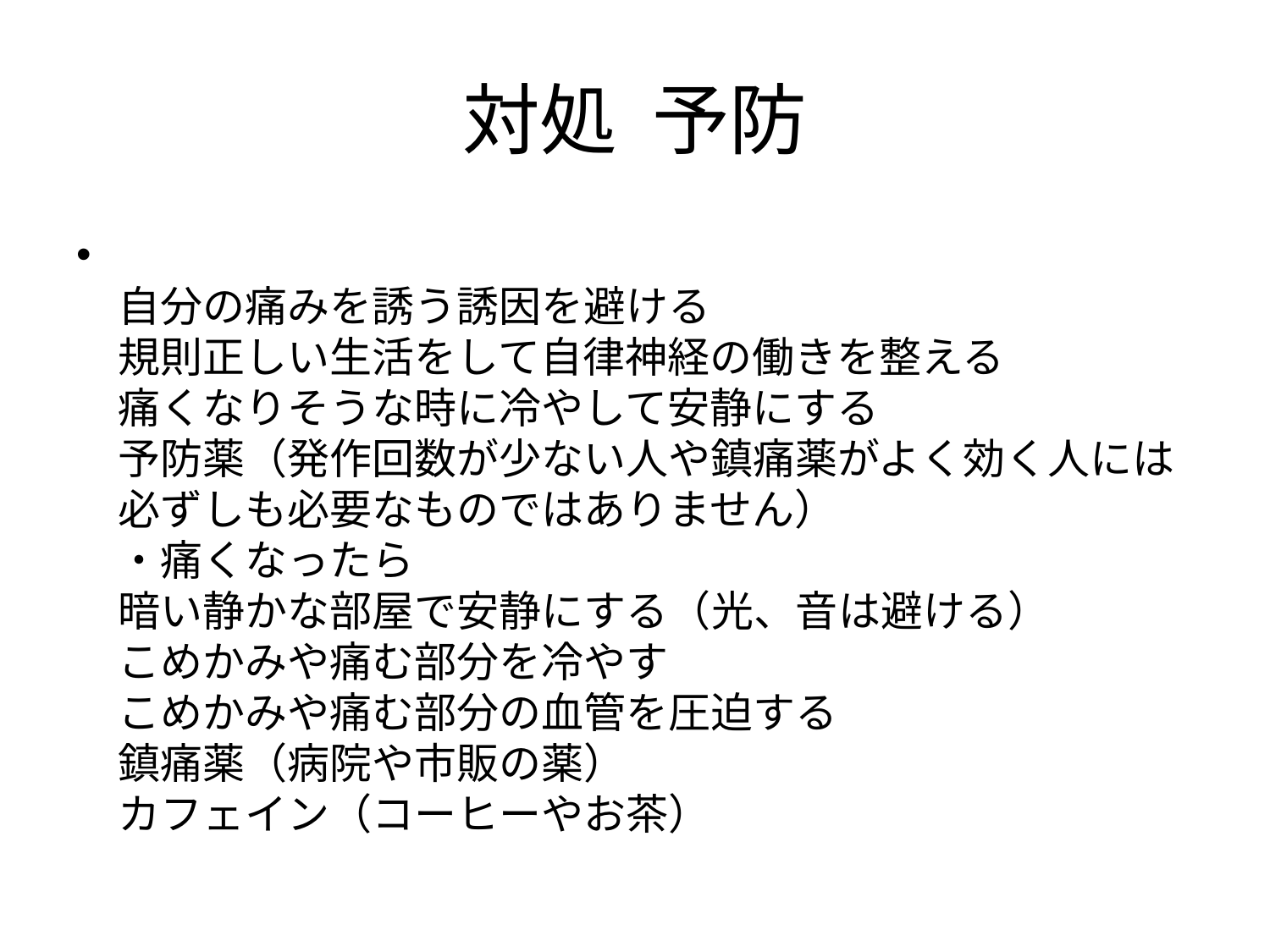

# 対処  予防
自分の痛みを誘う誘因を避ける
規則正しい生活をして自律神経の働きを整える
痛くなりそうな時に冷やして安静にする
予防薬（発作回数が少ない人や鎮痛薬がよく効く人には必ずしも必要なものではありません）
・痛くなったら
暗い静かな部屋で安静にする（光、音は避ける）
こめかみや痛む部分を冷やす
こめかみや痛む部分の血管を圧迫する
鎮痛薬（病院や市販の薬）
カフェイン（コーヒーやお茶）